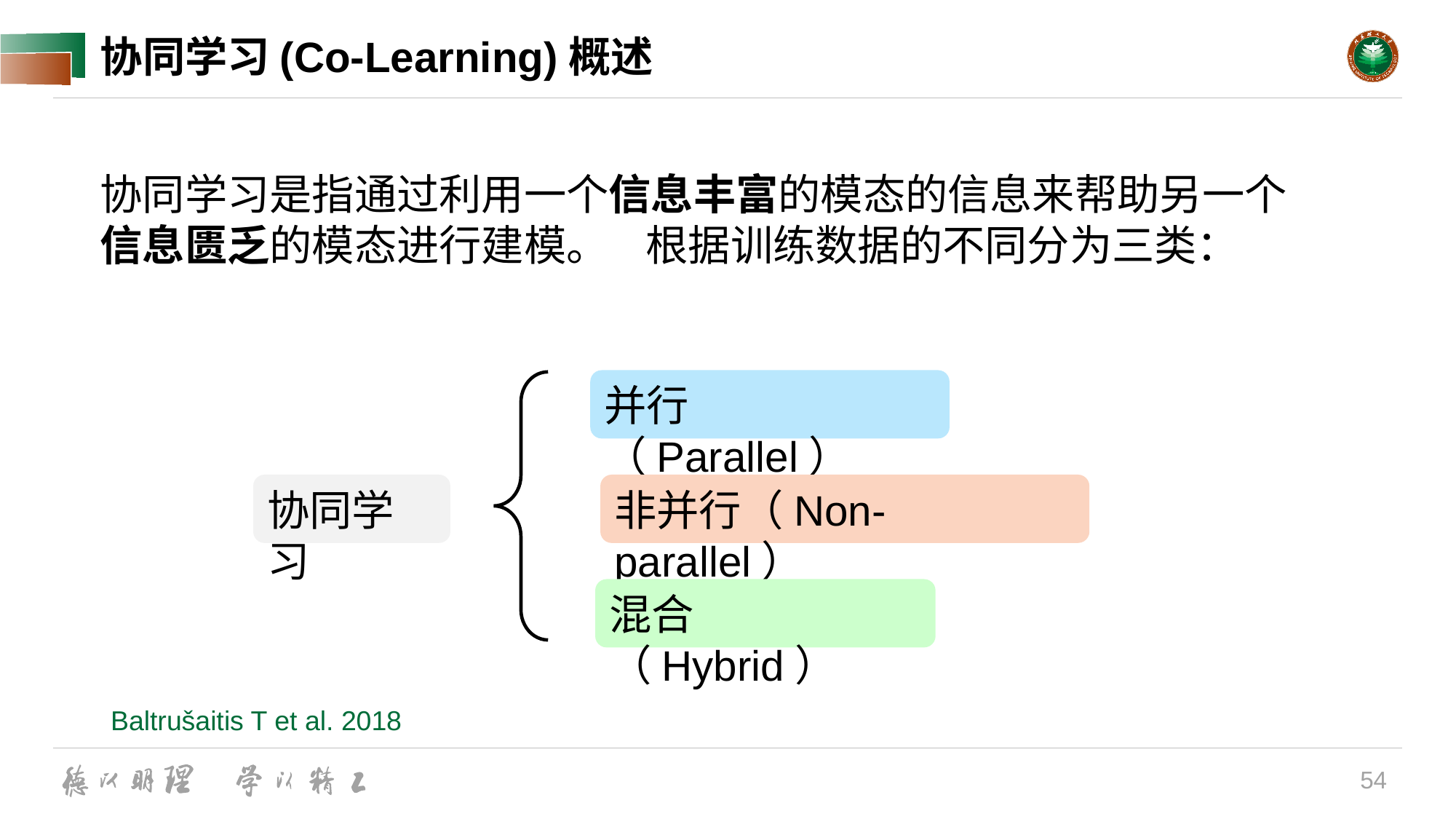

# 协同学习(Co-Learning)概述
协同学习是指通过利用一个信息丰富的模态的信息来帮助另一个信息匮乏的模态进行建模。	根据训练数据的不同分为三类：
并行（Parallel）

协同学习
非并行（Non-parallel）
混合（Hybrid）
Baltrušaitis T et al. 2018